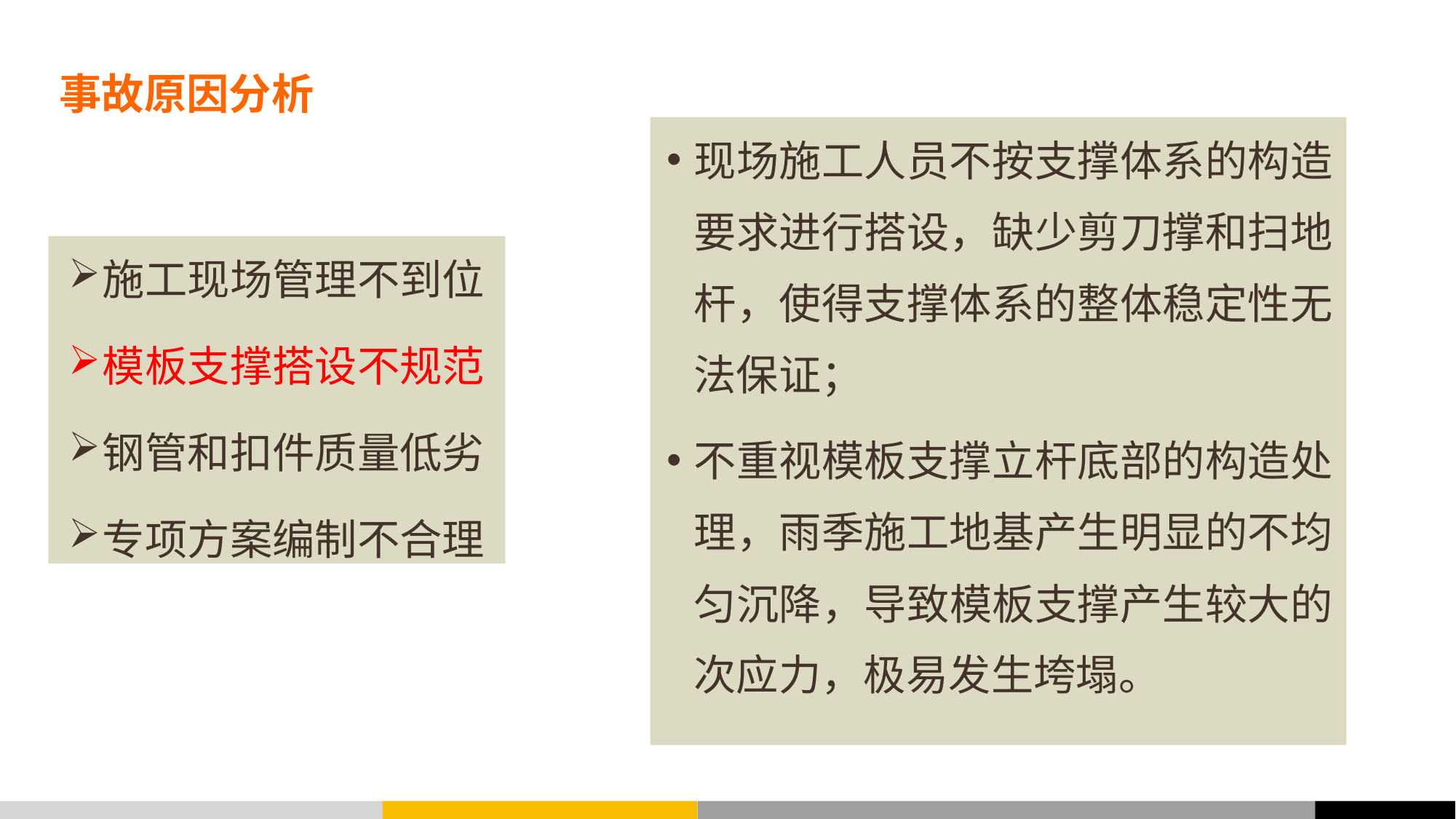

# 事故原因分析
现场施工人员不按支撑体系的构造 要求进行搭设，缺少剪刀撑和扫地 杆，使得支撑体系的整体稳定性无 法保证；
不重视模板支撑立杆底部的构造处 理，雨季施工地基产生明显的不均 匀沉降，导致模板支撑产生较大的 次应力，极易发生垮塌。

施工现场管理不到位
模板支撑搭设不规范
钢管和扣件质量低劣
专项方案编制不合理